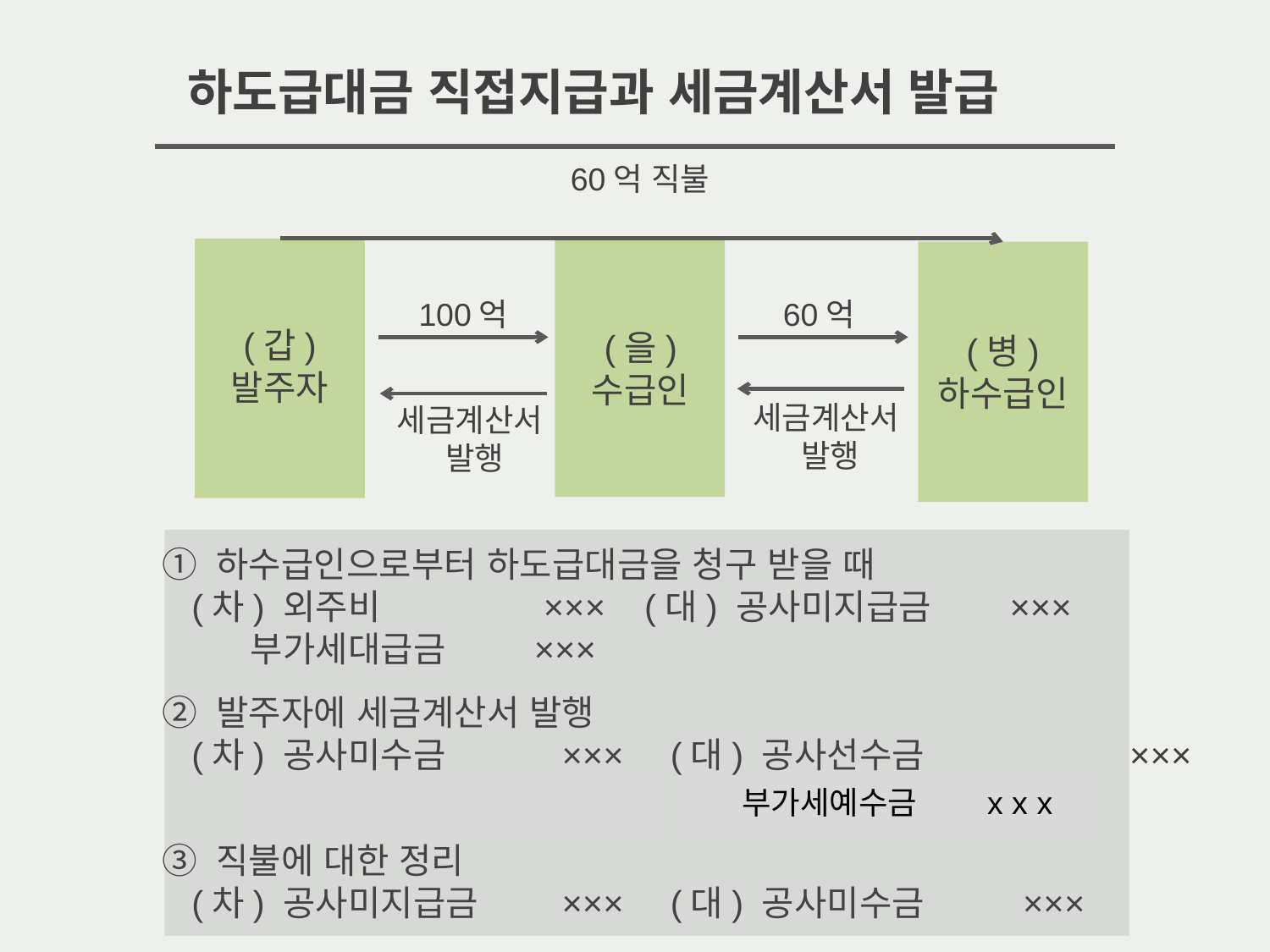

하도급대금 직접지급과 세금계산서 발급
60억 직불

60억

100억

(갑)
발주자
(을)
수급인
(병)
하수급인
세금계산서
발행

세금계산서
발행

① 하수급인으로부터 하도급대금을 청구 받을 때
   (차) 외주비	 	×××    (대) 공사미지급금       ×××
        부가세대급금        ×××

② 발주자에 세금계산서 발행
   (차) 공사미수금	 ×××	(대) 공사선수금	       ×××
        부가세 예수금	 ×××

③ 직불에 대한 정리
   (차) 공사미지급금	 ×××	(대) 공사미수금         ×××

    부가세예수금       x x x